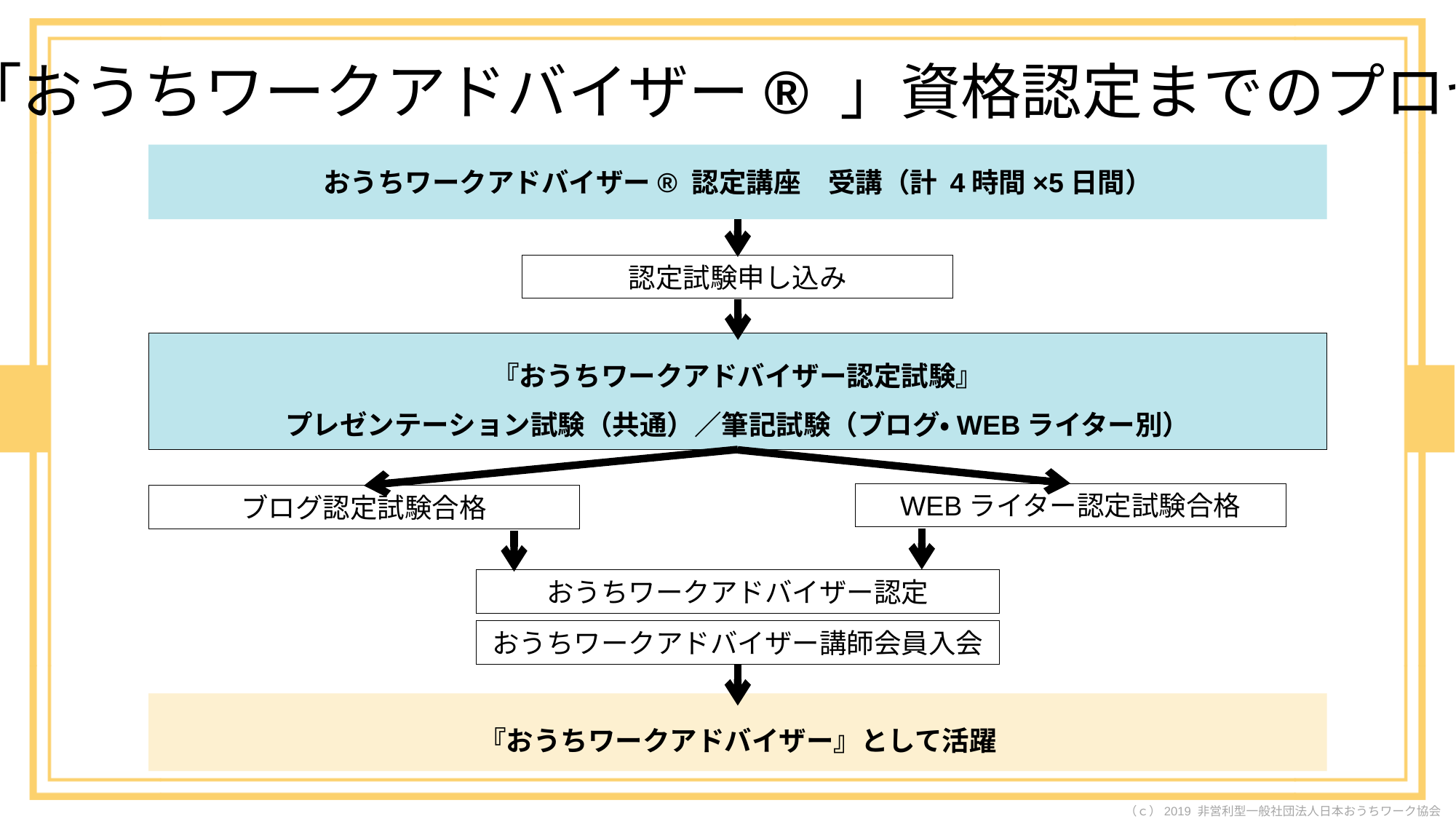

「おうちワークアドバイザー® 」資格認定までのプロセス
おうちワークアドバイザー® 認定講座　受講（計 4時間×5日間）
認定試験申し込み
『おうちワークアドバイザー認定試験』
プレゼンテーション試験（共通）／筆記試験（ブログ・WEBライター別）
WEBライター認定試験合格
ブログ認定試験合格
おうちワークアドバイザー認定
おうちワークアドバイザー講師会員入会
『おうちワークアドバイザー』として活躍